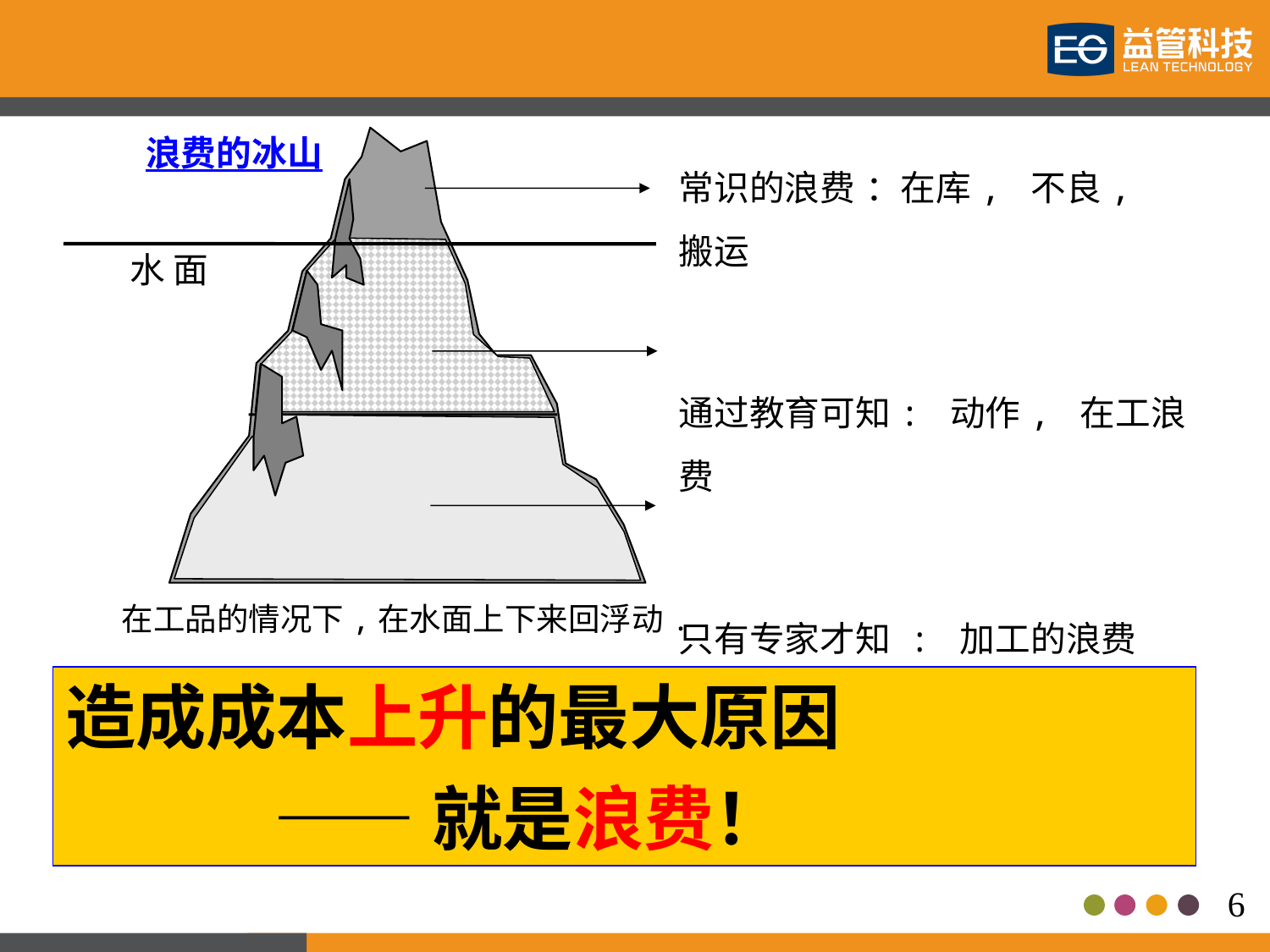

浪费的冰山

常识的浪费 ：在库, 不良, 搬运

通过教育可知: 动作, 在工浪费

只有专家才知 : 加工的浪费

水 面

在工品的情况下,在水面上下来回浮动.
造成成本上升的最大原因
             ——就是浪费！